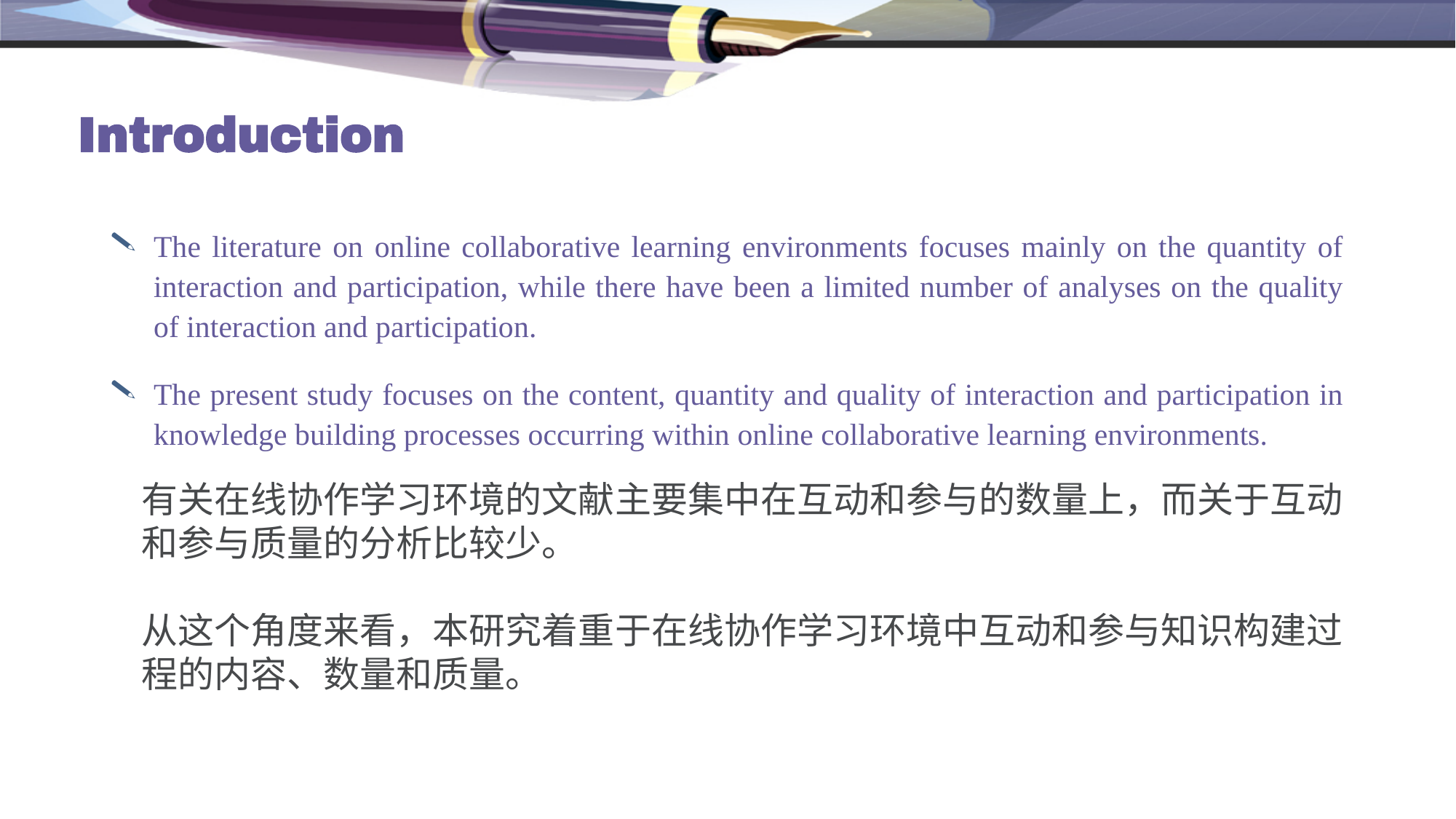

# Introduction
The literature on online collaborative learning environments focuses mainly on the quantity of interaction and participation, while there have been a limited number of analyses on the quality of interaction and participation.
The present study focuses on the content, quantity and quality of interaction and participation in knowledge building processes occurring within online collaborative learning environments.
有关在线协作学习环境的文献主要集中在互动和参与的数量上，而关于互动和参与质量的分析比较少。

从这个角度来看，本研究着重于在线协作学习环境中互动和参与知识构建过程的内容、数量和质量。